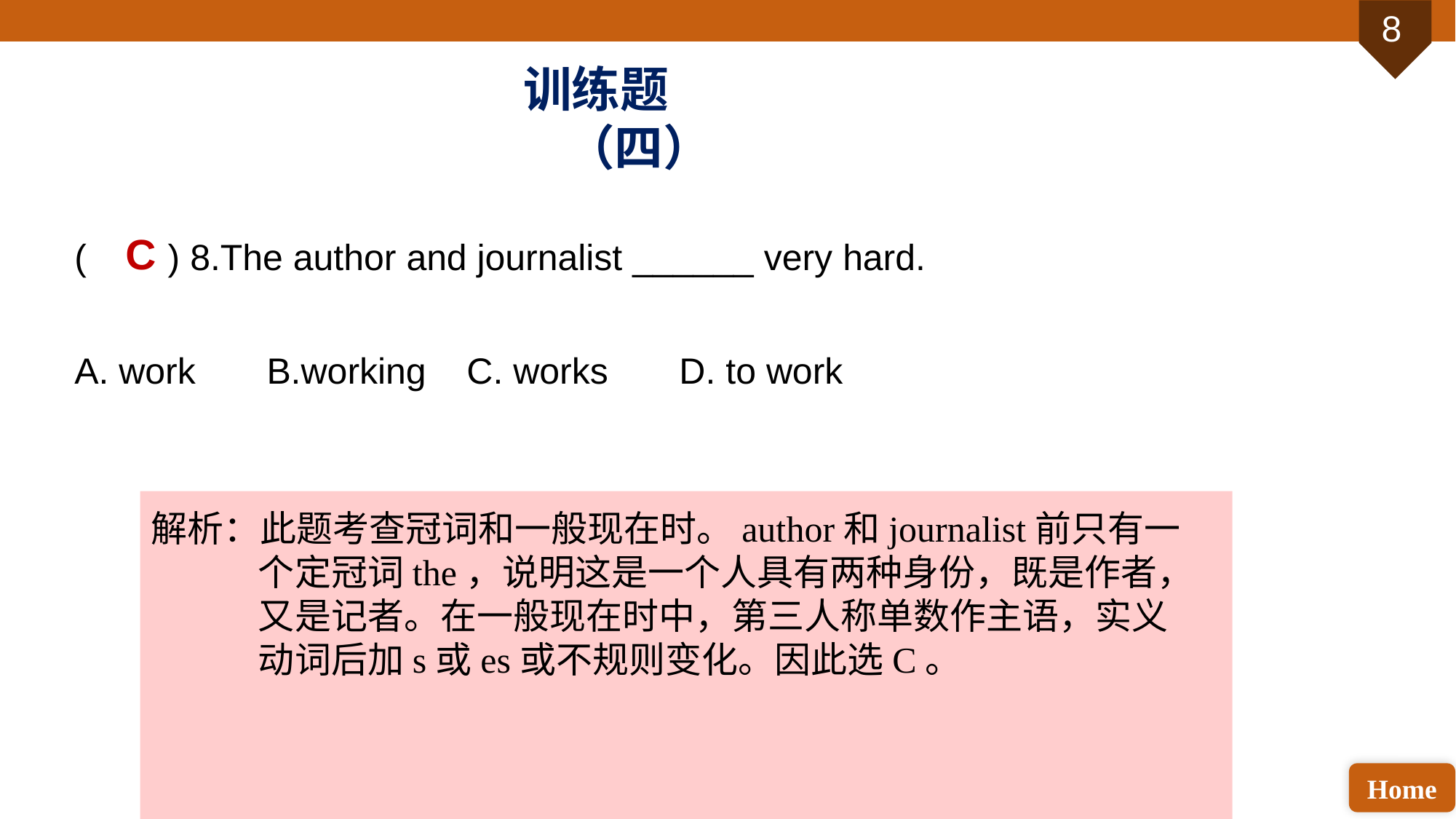

训练题（四）
(        ) 8.The author and journalist ______ very hard.

A. work       B.working    C. works       D. to work
C

解析：此题考查冠词和一般现在时。author和journalist前只有一个定冠词the，说明这是一个人具有两种身份，既是作者，又是记者。在一般现在时中，第三人称单数作主语，实义动词后加s或es或不规则变化。因此选C。